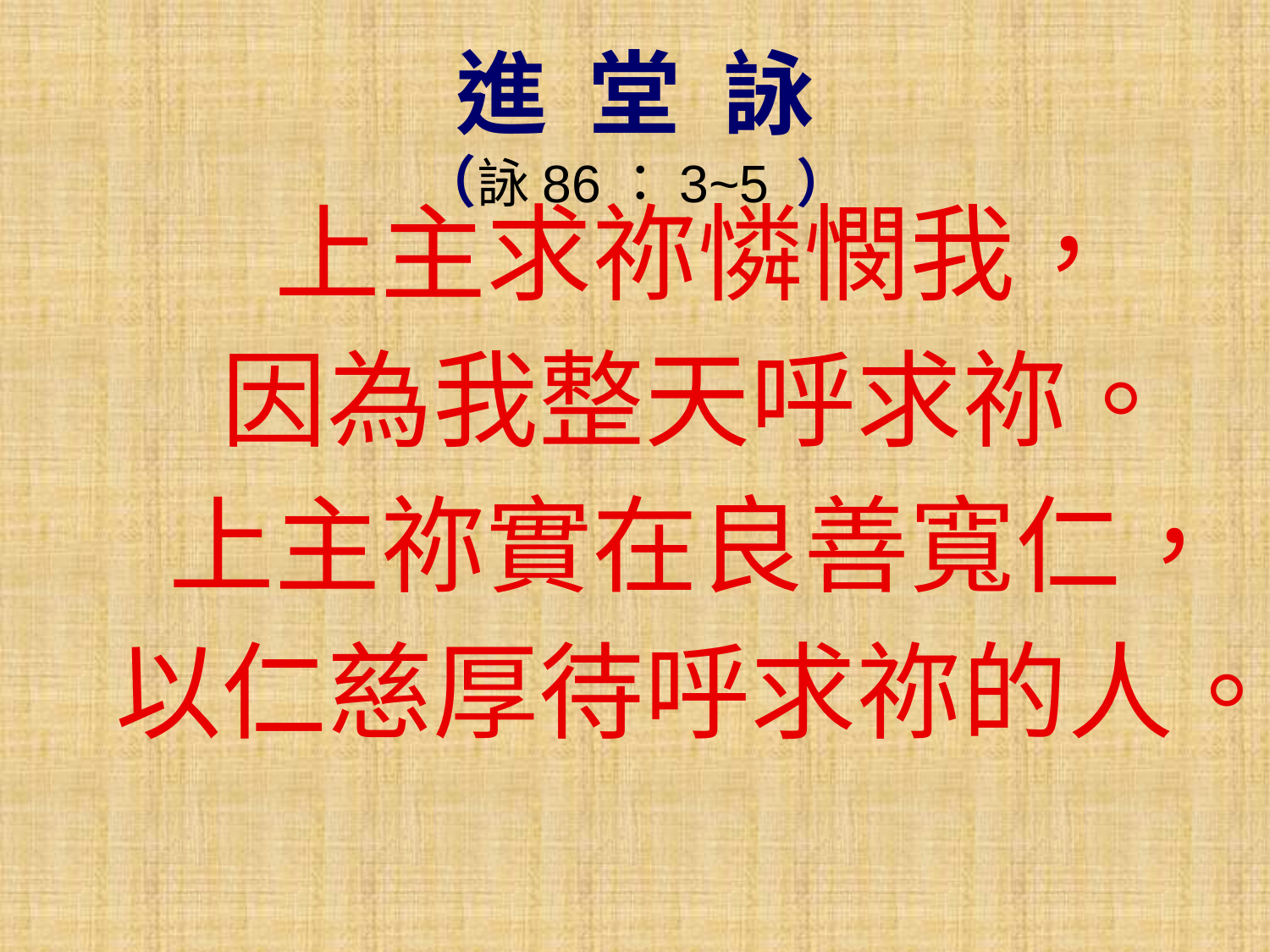

進  堂  詠
（詠86：3~5 ）

上主求祢憐憫我，
因為我整天呼求祢。
上主祢實在良善寬仁，
以仁慈厚待呼求祢的人。